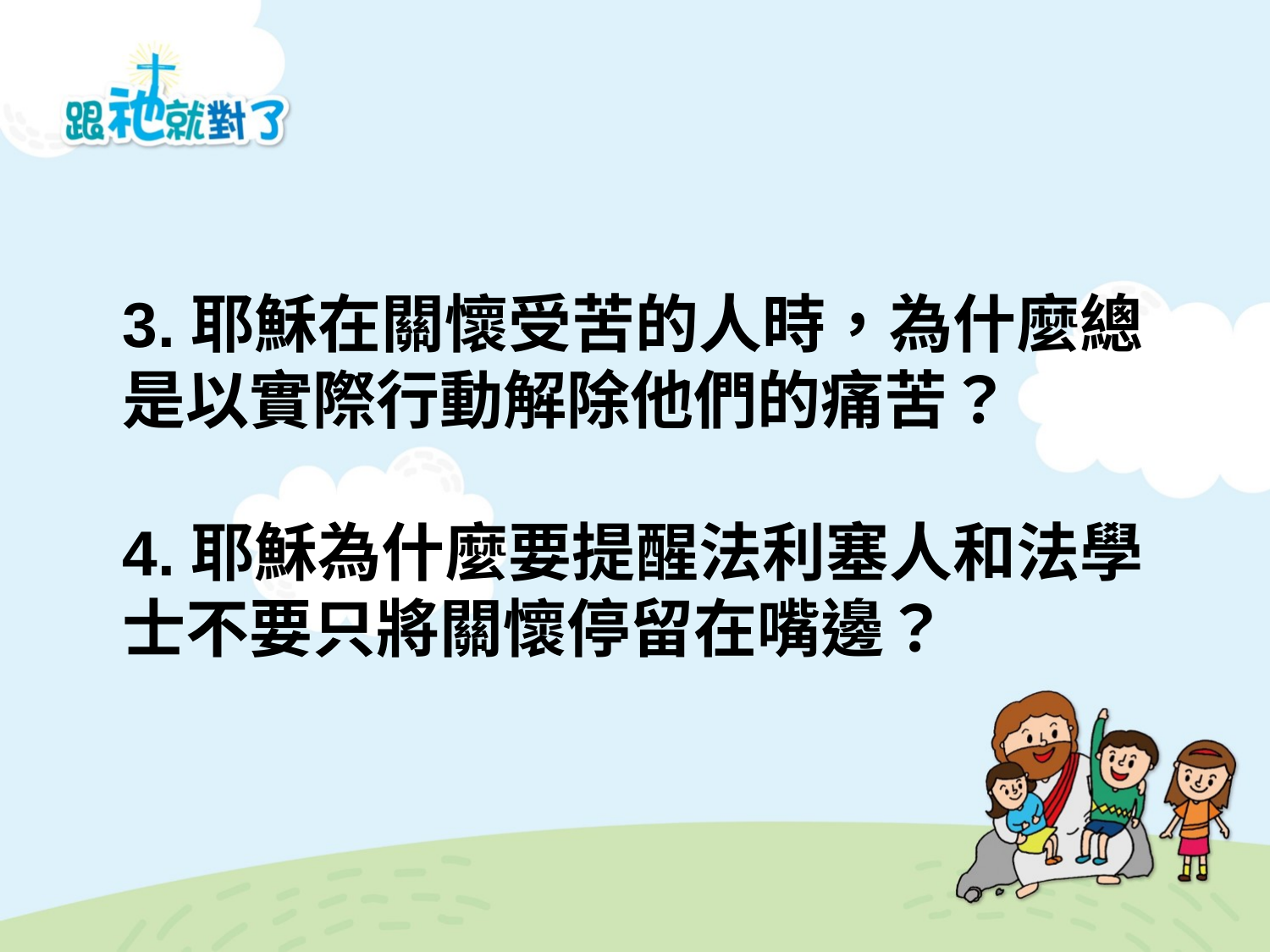

3.耶穌在關懷受苦的人時，為什麼總是以實際行動解除他們的痛苦？

4.耶穌為什麼要提醒法利塞人和法學士不要只將關懷停留在嘴邊？